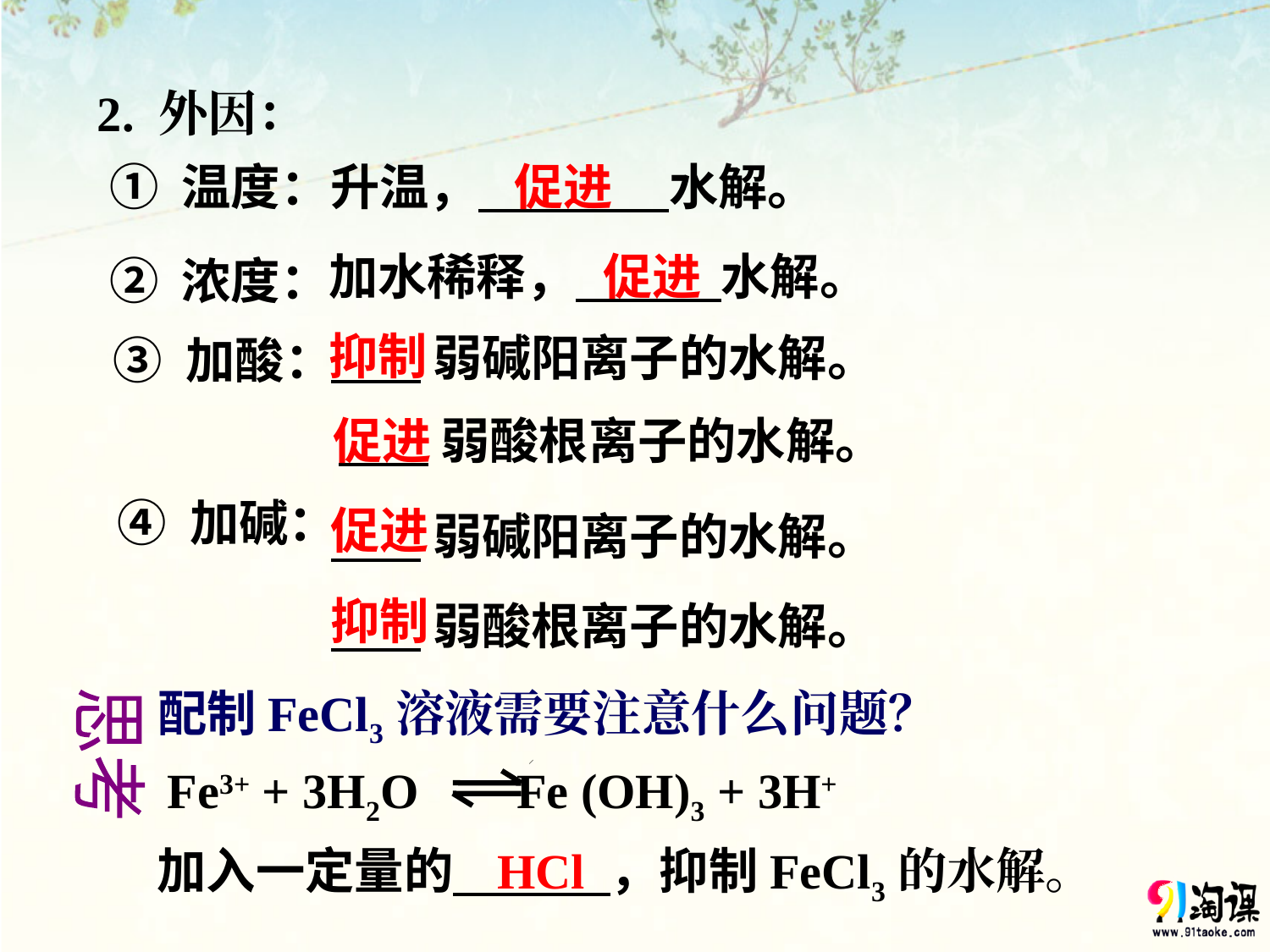

2. 外因：
促进
升温，                 水解。
① 温度：
促进
加水稀释，             水解。
② 浓度：
抑制
        弱碱阳离子的水解。
③ 加酸：
促进
        弱酸根离子的水解。
④ 加碱：
促进
        弱碱阳离子的水解。
抑制
        弱酸根离子的水解。
配制FeCl3溶液需要注意什么问题？
思考
Fe3+ + 3H2O        Fe (OH)3 + 3H+

加入一定量的              ，抑制FeCl3的水解。
HCl